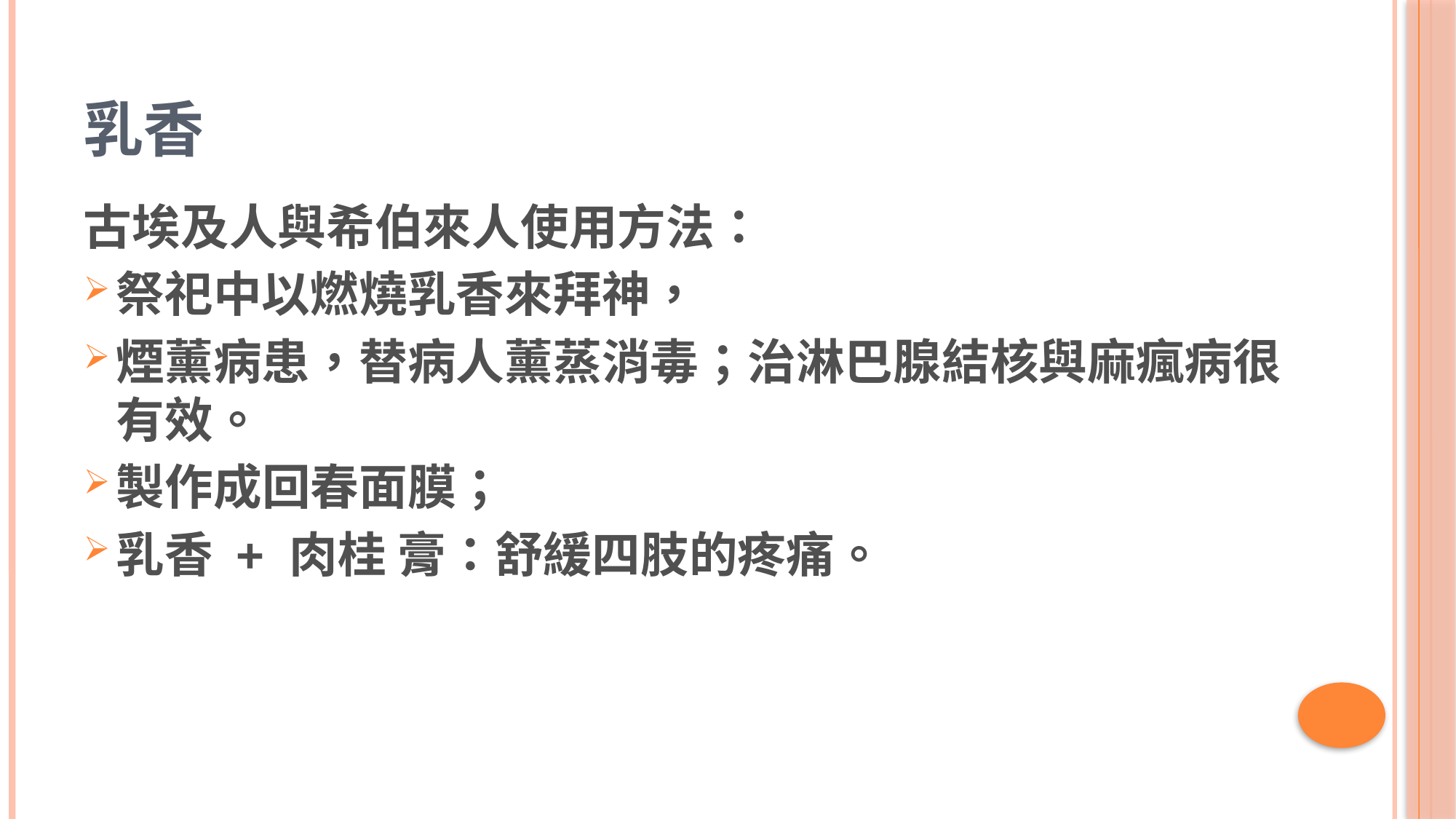

# 乳香
古埃及人與希伯來人使用方法：
祭祀中以燃燒乳香來拜神，
煙薰病患，替病人薰蒸消毒；治淋巴腺結核與麻瘋病很有效。
製作成回春面膜；
乳香 + 肉桂 膏：舒緩四肢的疼痛。